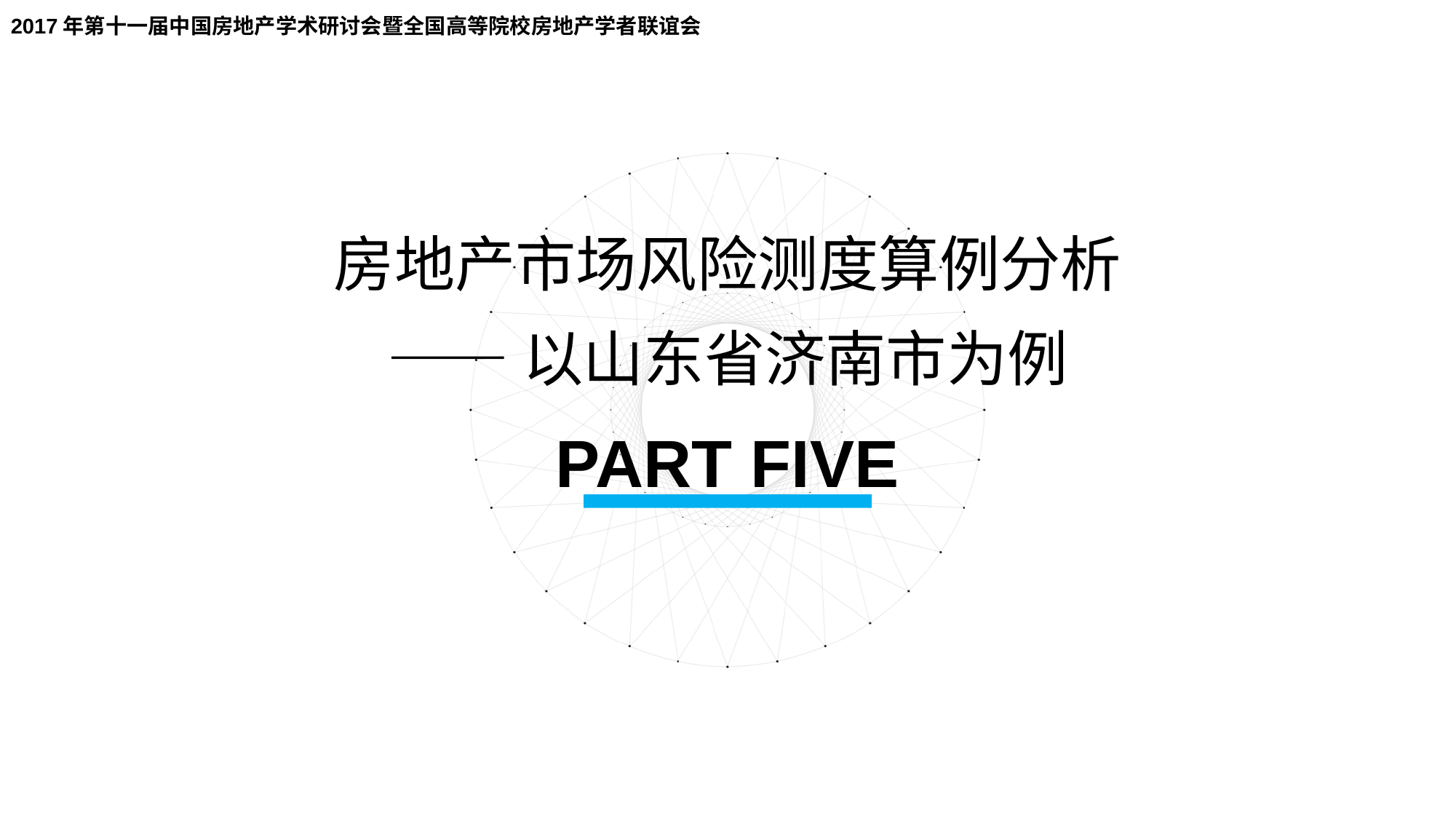

2017年第十一届中国房地产学术研讨会暨全国高等院校房地产学者联谊会
房地产市场风险测度算例分析
——以山东省济南市为例
PART FIVE